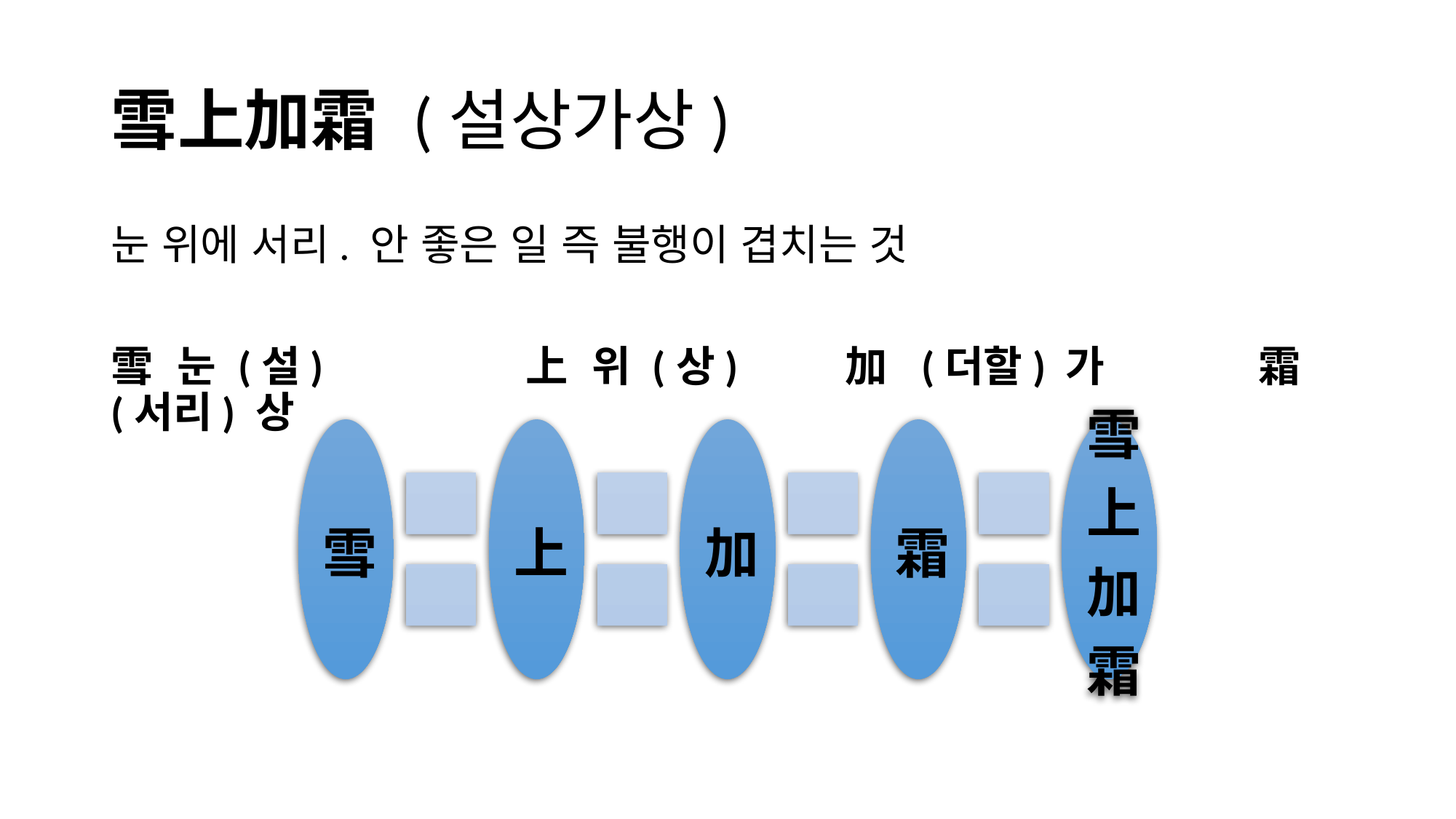

# 雪上加霜 (설상가상)
눈 위에 서리. 안 좋은 일 즉 불행이 겹치는 것

雪  눈 (설)  	        上  위 (상)          加  (더할) 가             霜 (서리) 상

雪
上
加
霜
雪上加霜